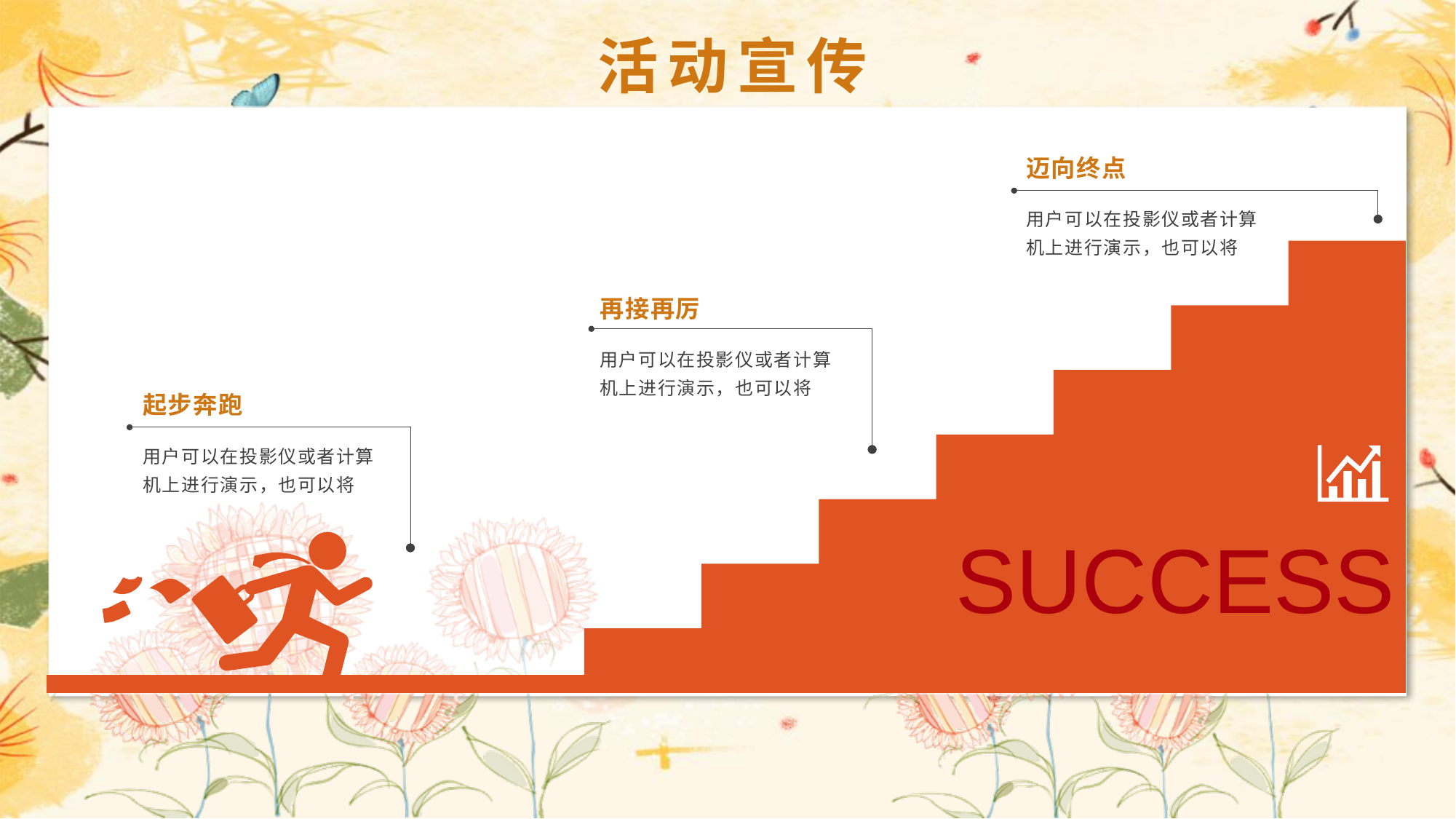

活动宣传
迈向终点

用户可以在投影仪或者计算机上进行演示，也可以将

再接再厉

用户可以在投影仪或者计算机上进行演示，也可以将
起步奔跑

用户可以在投影仪或者计算机上进行演示，也可以将

SUCCESS